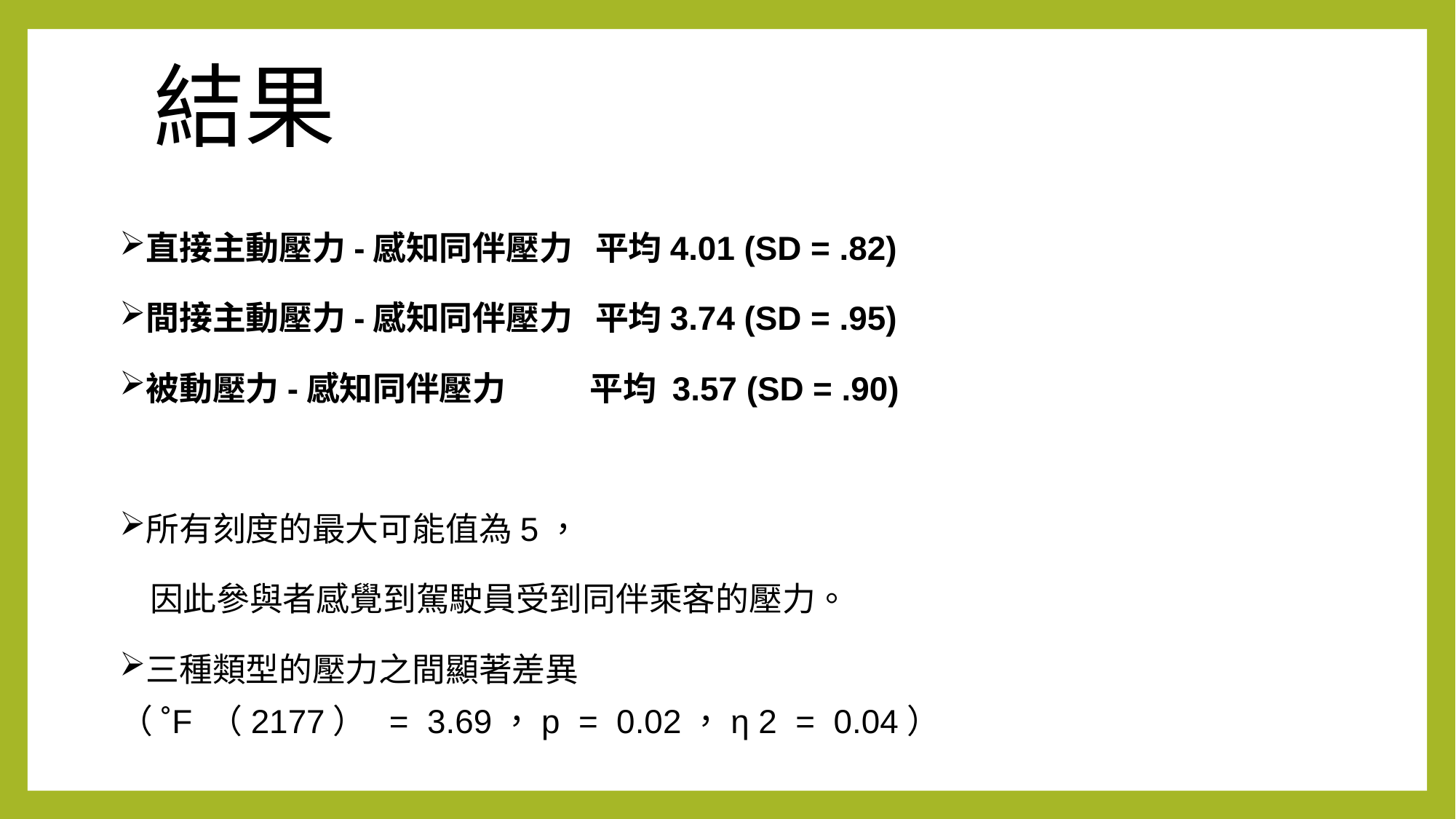

結果
直接主動壓力-感知同伴壓力   平均4.01 (SD = .82)
間接主動壓力-感知同伴壓力   平均3.74 (SD = .95)
被動壓力-感知同伴壓力           平均 3.57 (SD = .90)

所有刻度的最大可能值為5，
   因此參與者感覺到駕駛員受到同伴乘客的壓力。
三種類型的壓力之間顯著差異（˚F （2177）  =  3.69，p  =  0.02，η 2  =  0.04）